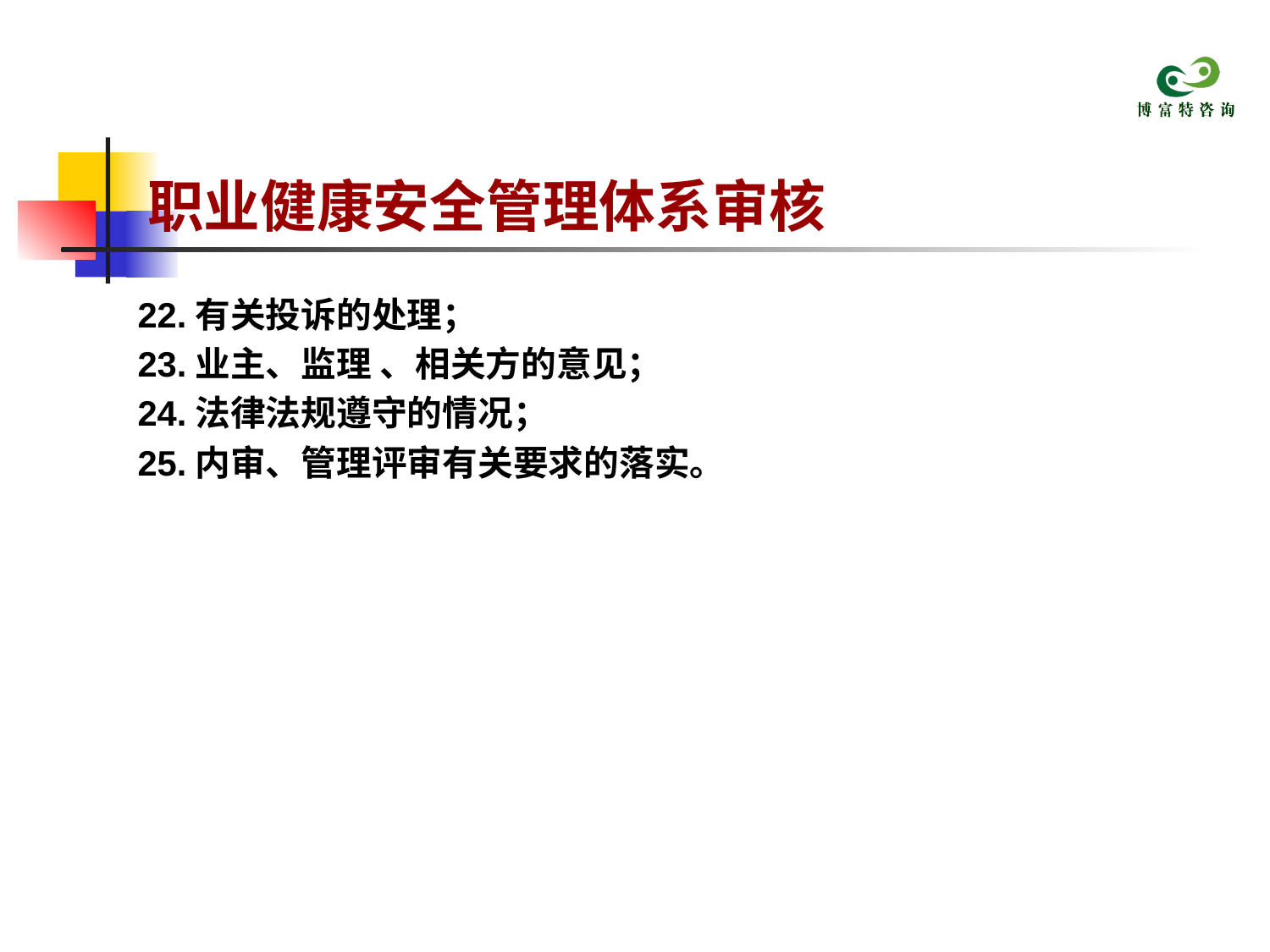

# 职业健康安全管理体系审核
22.有关投诉的处理；
23.业主、监理 、相关方的意见；
24.法律法规遵守的情况；
25.内审、管理评审有关要求的落实。
152